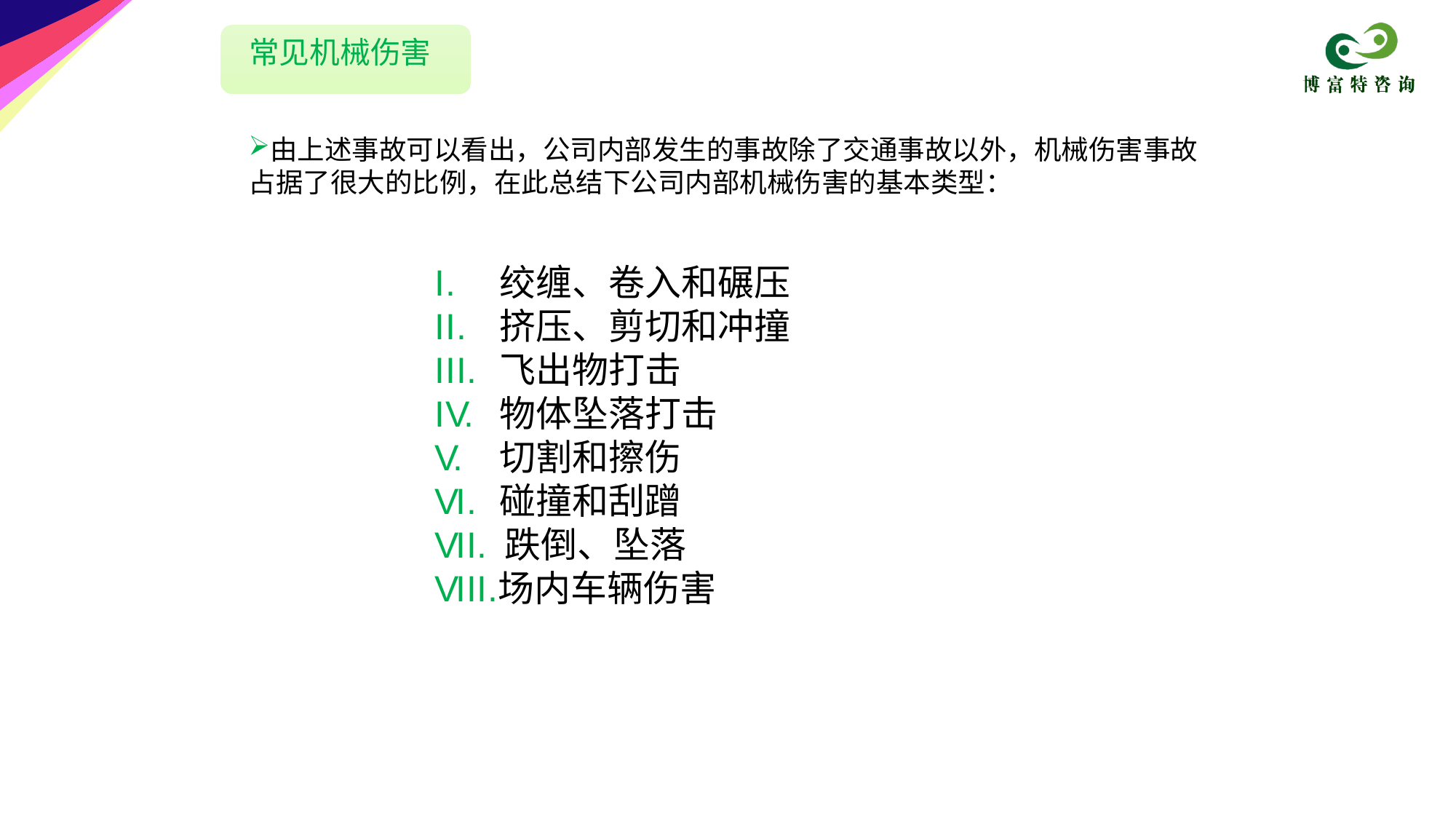

常见机械伤害
由上述事故可以看出，公司内部发生的事故除了交通事故以外，机械伤害事故占据了很大的比例，在此总结下公司内部机械伤害的基本类型：
 绞缠、卷入和碾压
 挤压、剪切和冲撞
 飞出物打击
 物体坠落打击
 切割和擦伤
 碰撞和刮蹭
 跌倒、坠落
场内车辆伤害